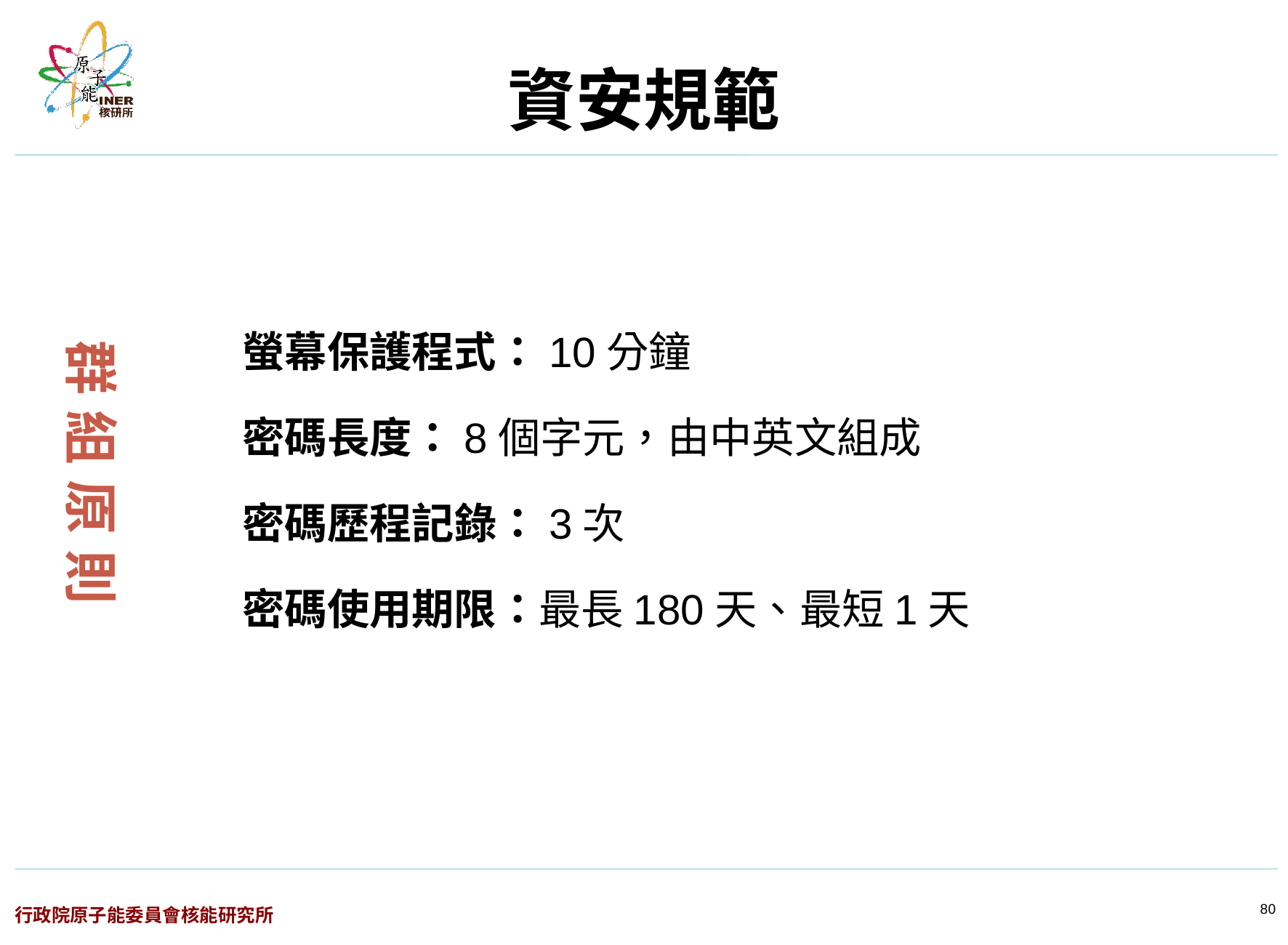

資安規範
群組原則
螢幕保護程式：10分鐘
密碼長度：8個字元，由中英文組成
密碼歷程記錄：3次
密碼使用期限：最長180天、最短1天